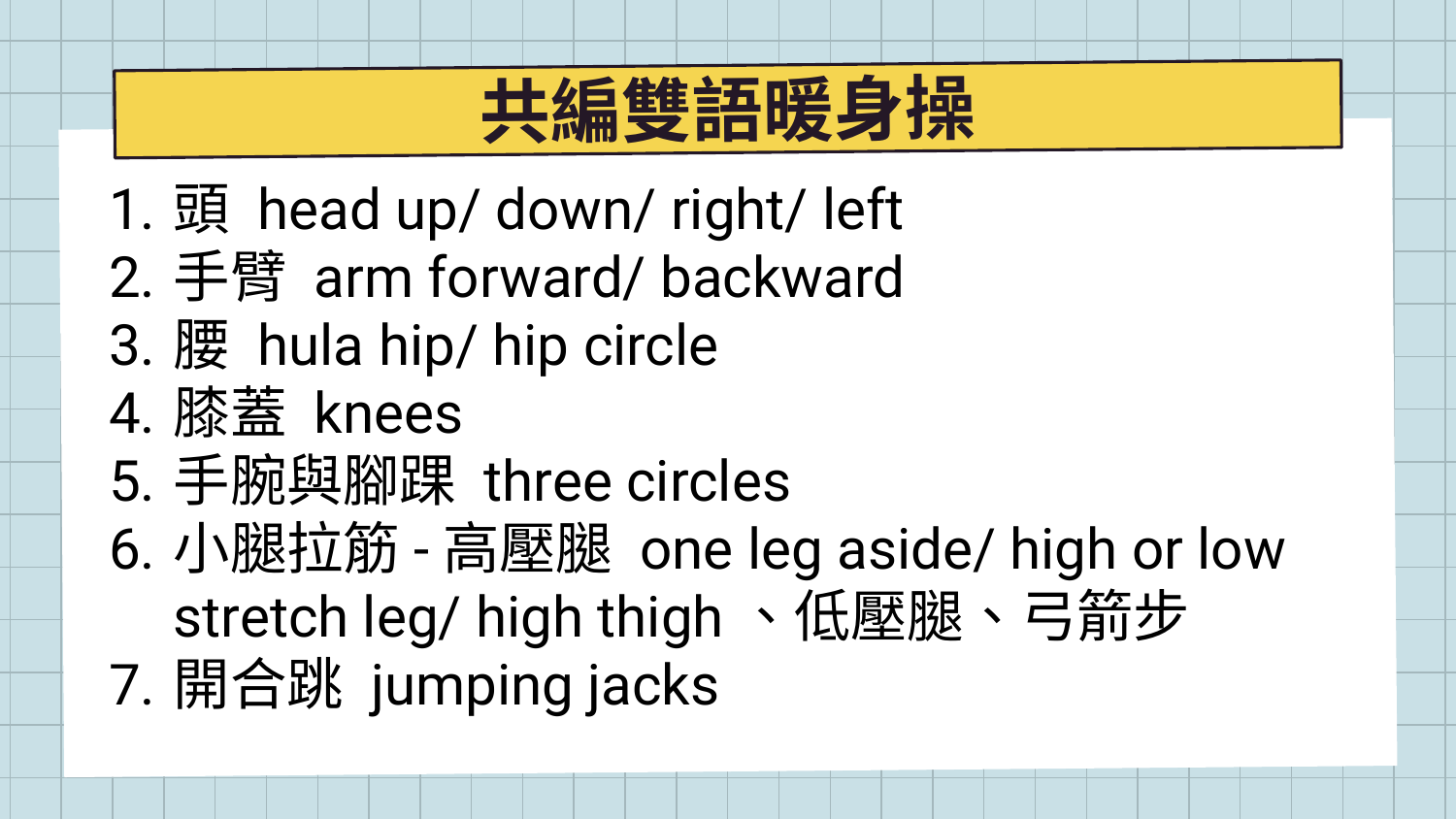

# 共編雙語暖身操
頭 head up/ down/ right/ left
手臂 arm forward/ backward
腰 hula hip/ hip circle
膝蓋 knees
手腕與腳踝 three circles
小腿拉筋-高壓腿 one leg aside/ high or low stretch leg/ high thigh、低壓腿、弓箭步
開合跳 jumping jacks